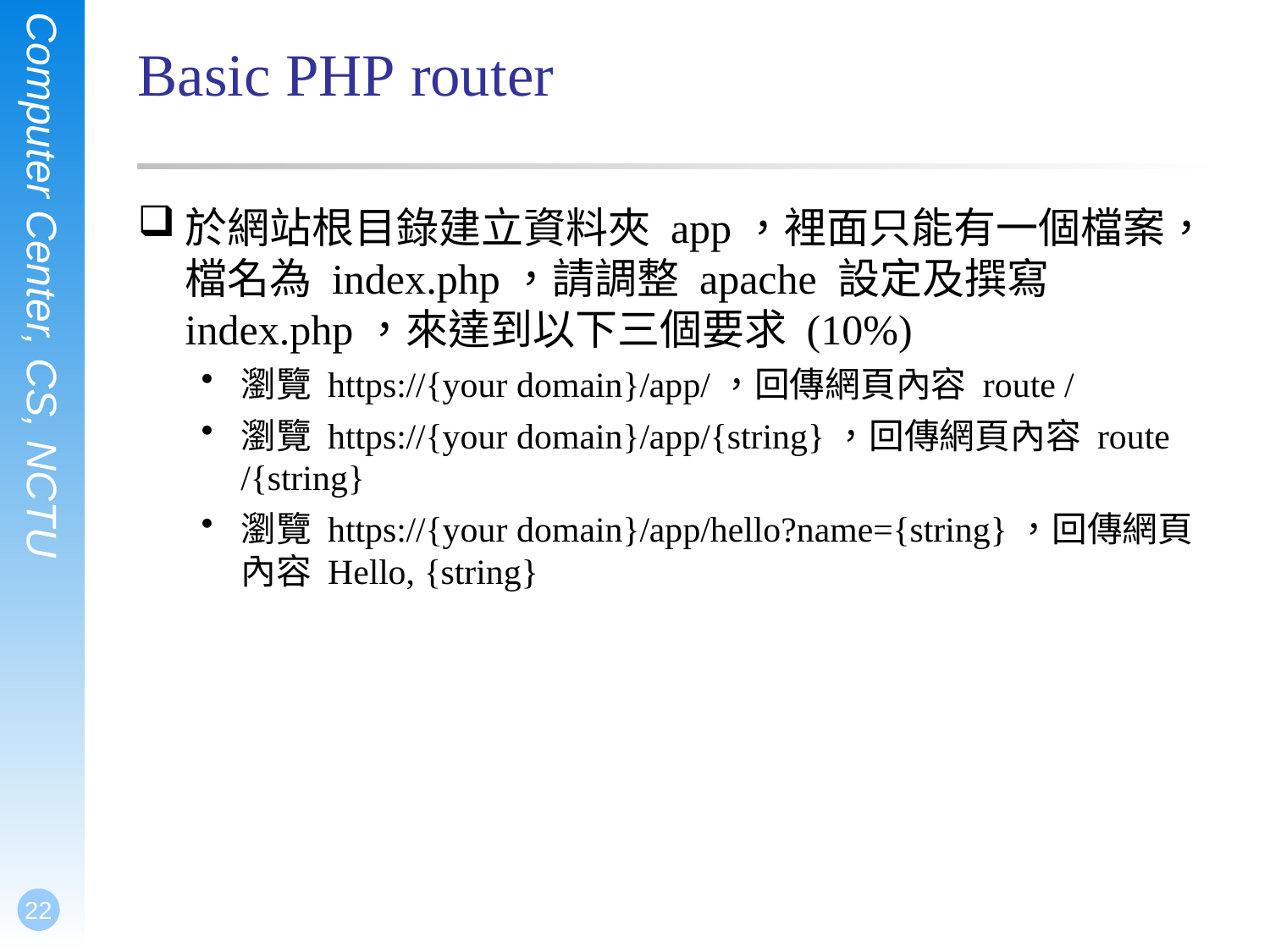

# Basic PHP router
於網站根目錄建立資料夾 app，裡面只能有一個檔案， 檔名為 index.php，請調整 apache 設定及撰寫 index.php，來達到以下三個要求 (10%)
瀏覽 https://{your domain}/app/，回傳網頁內容 route /
瀏覽 https://{your domain}/app/{string}，回傳網頁內容 route /{string}
瀏覽 https://{your domain}/app/hello?name={string}，回傳網頁內容 Hello, {string}